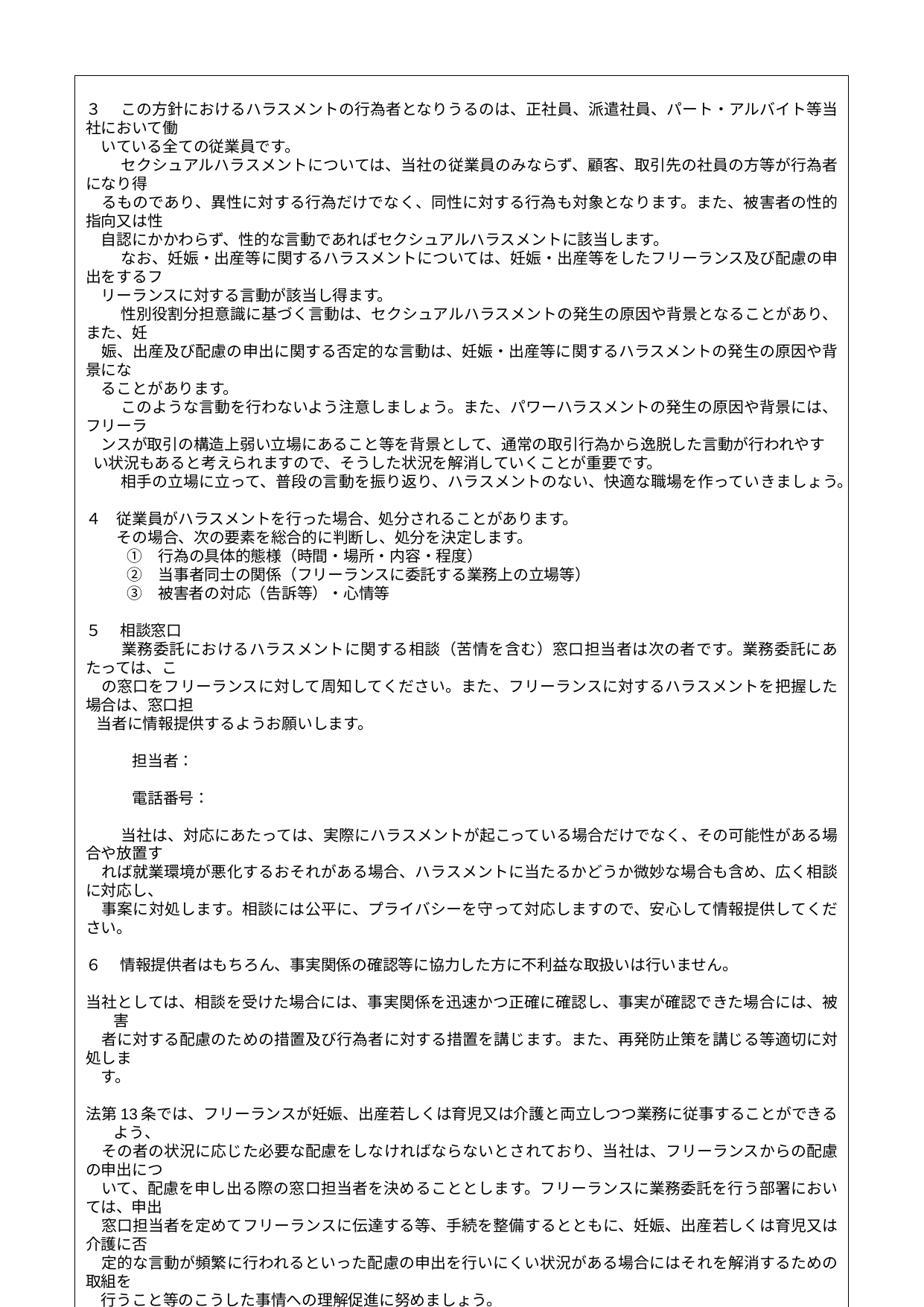

３ 　この方針におけるハラスメントの行為者となりうるのは、正社員、派遣社員、パート・アルバイト等当社において働
　いている全ての従業員です。
　 　セクシュアルハラスメントについては、当社の従業員のみならず、顧客、取引先の社員の方等が行為者になり得
　るものであり、異性に対する行為だけでなく、同性に対する行為も対象となります。また、被害者の性的指向又は性
　自認にかかわらず、性的な言動であればセクシュアルハラスメントに該当します。
　 　なお、妊娠・出産等に関するハラスメントについては、妊娠・出産等をしたフリーランス及び配慮の申出をするフ
　リーランスに対する言動が該当し得ます。
　 　性別役割分担意識に基づく言動は、セクシュアルハラスメントの発生の原因や背景となることがあり、また、妊
　娠、出産及び配慮の申出に関する否定的な言動は、妊娠・出産等に関するハラスメントの発生の原因や背景にな
　ることがあります。
　　 このような言動を行わないよう注意しましょう。また、パワーハラスメントの発生の原因や背景には、フリーラ
　ンスが取引の構造上弱い立場にあること等を背景として、通常の取引行為から逸脱した言動が行われやす
 い状況もあると考えられますので、そうした状況を解消していくことが重要です。
　　 相手の立場に立って、普段の言動を振り返り、ハラスメントのない、快適な職場を作っていきましょう。

４　従業員がハラスメントを行った場合、処分されることがあります。
　　その場合、次の要素を総合的に判断し、処分を決定します。
　  　 ①　行為の具体的態様（時間・場所・内容・程度）
　   　②　当事者同士の関係（フリーランスに委託する業務上の立場等）
　   　③　被害者の対応（告訴等）・心情等

５ 　相談窓口
　 　業務委託におけるハラスメントに関する相談（苦情を含む）窓口担当者は次の者です。業務委託にあたっては、こ
　の窓口をフリーランスに対して周知してください。また、フリーランスに対するハラスメントを把握した場合は、窓口担
  当者に情報提供するようお願いします。

　　　担当者：

　　　電話番号：

　 　当社は、対応にあたっては、実際にハラスメントが起こっている場合だけでなく、その可能性がある場合や放置す
　れば就業環境が悪化するおそれがある場合、ハラスメントに当たるかどうか微妙な場合も含め、広く相談に対応し、
　事案に対処します。相談には公平に、プライバシーを守って対応しますので、安心して情報提供してください。

６　 情報提供者はもちろん、事実関係の確認等に協力した方に不利益な取扱いは行いません。

当社としては、相談を受けた場合には、事実関係を迅速かつ正確に確認し、事実が確認できた場合には、被害
　者に対する配慮のための措置及び行為者に対する措置を講じます。また、再発防止策を講じる等適切に対処しま
　す。

法第13条では、フリーランスが妊娠、出産若しくは育児又は介護と両立しつつ業務に従事することができるよう、
　その者の状況に応じた必要な配慮をしなければならないとされており、当社は、フリーランスからの配慮の申出につ
　いて、配慮を申し出る際の窓口担当者を決めることとします。フリーランスに業務委託を行う部署においては、申出
　窓口担当者を定めてフリーランスに伝達する等、手続を整備するとともに、妊娠、出産若しくは育児又は介護に否
　定的な言動が頻繁に行われるといった配慮の申出を行いにくい状況がある場合にはそれを解消するための取組を
　行うこと等のこうした事情への理解促進に努めましょう。

９   業務委託におけるハラスメント防止研修・講習を実施する際は、積極的に参加してください。管理者におかれては、
　フリーランスとの契約を担当する者や委託業務に携わる者は特に、この研修を積極的に受講するよう、促すようお
　願いします。